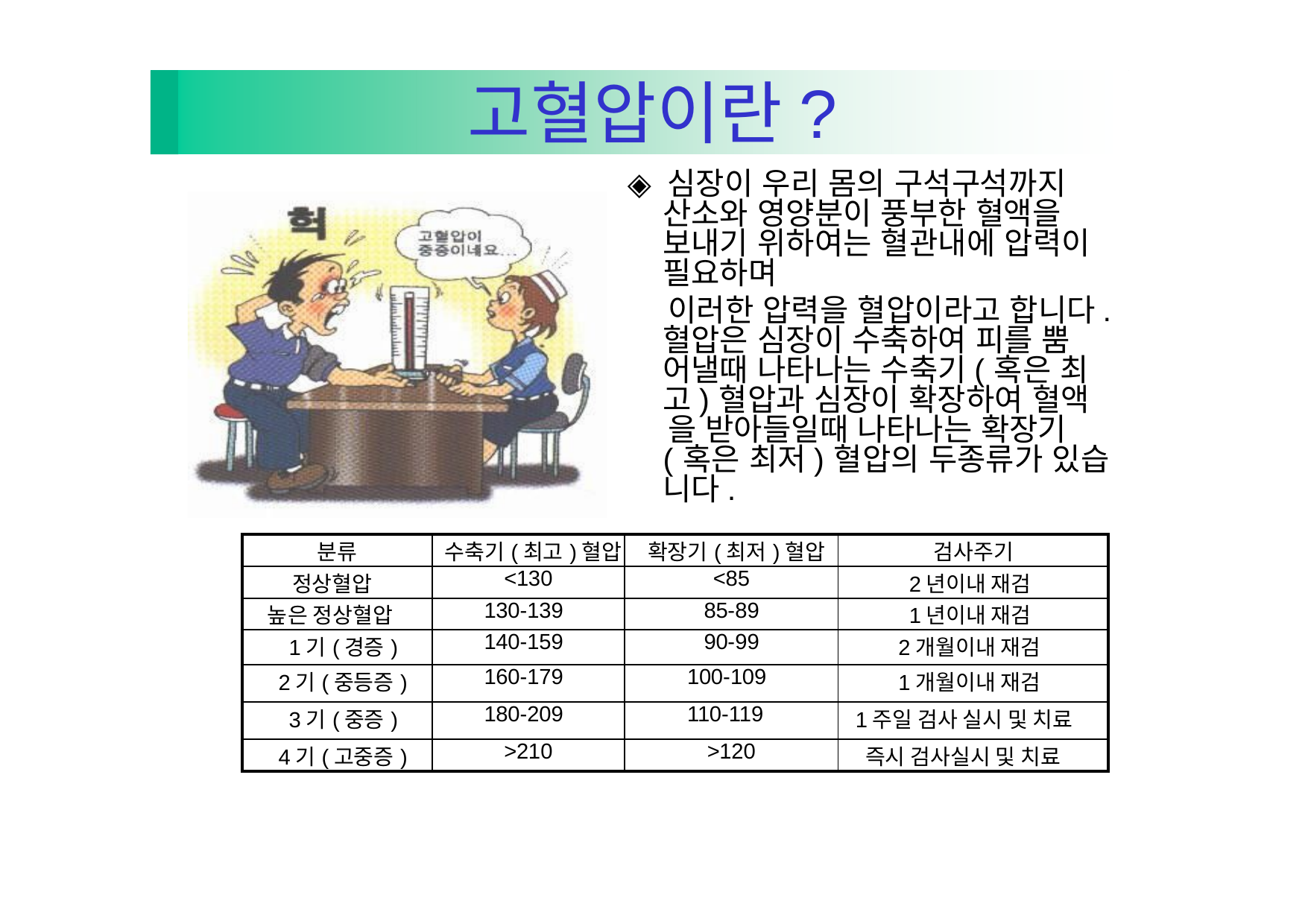

고혈압이란?
◈ 심장이 우리 몸의 구석구석까지 산소와 영양분이 풍부한 혈액을 보내기 위하여는 혈관내에 압력이 필요하며
이러한 압력을 혈압이라고 합니다. 혈압은 심장이 수축하여 피를 뿜 어낼때 나타나는 수축기(혹은 최 고)혈압과 심장이 확장하여 혈액
을 받아들일때 나타나는 확장기 (혹은 최저)혈압의 두종류가 있습 니다.

| 분류 | 수축기(최고)혈압 | 확장기(최저)혈압 | 검사주기 |
| --- | --- | --- | --- |
| 정상혈압 | <130 | <85 | 2년이내 재검 |
| 높은 정상혈압 | 130-139 | 85-89 | 1년이내 재검 |
| 1기(경증) | 140-159 | 90-99 | 2개월이내 재검 |
| 2기(중등증) | 160-179 | 100-109 | 1개월이내 재검 |
| 3기(중증) | 180-209 | 110-119 | 1주일 검사 실시 및 치료 |
| 4기(고중증) | >210 | >120 | 즉시 검사실시 및 치료 |